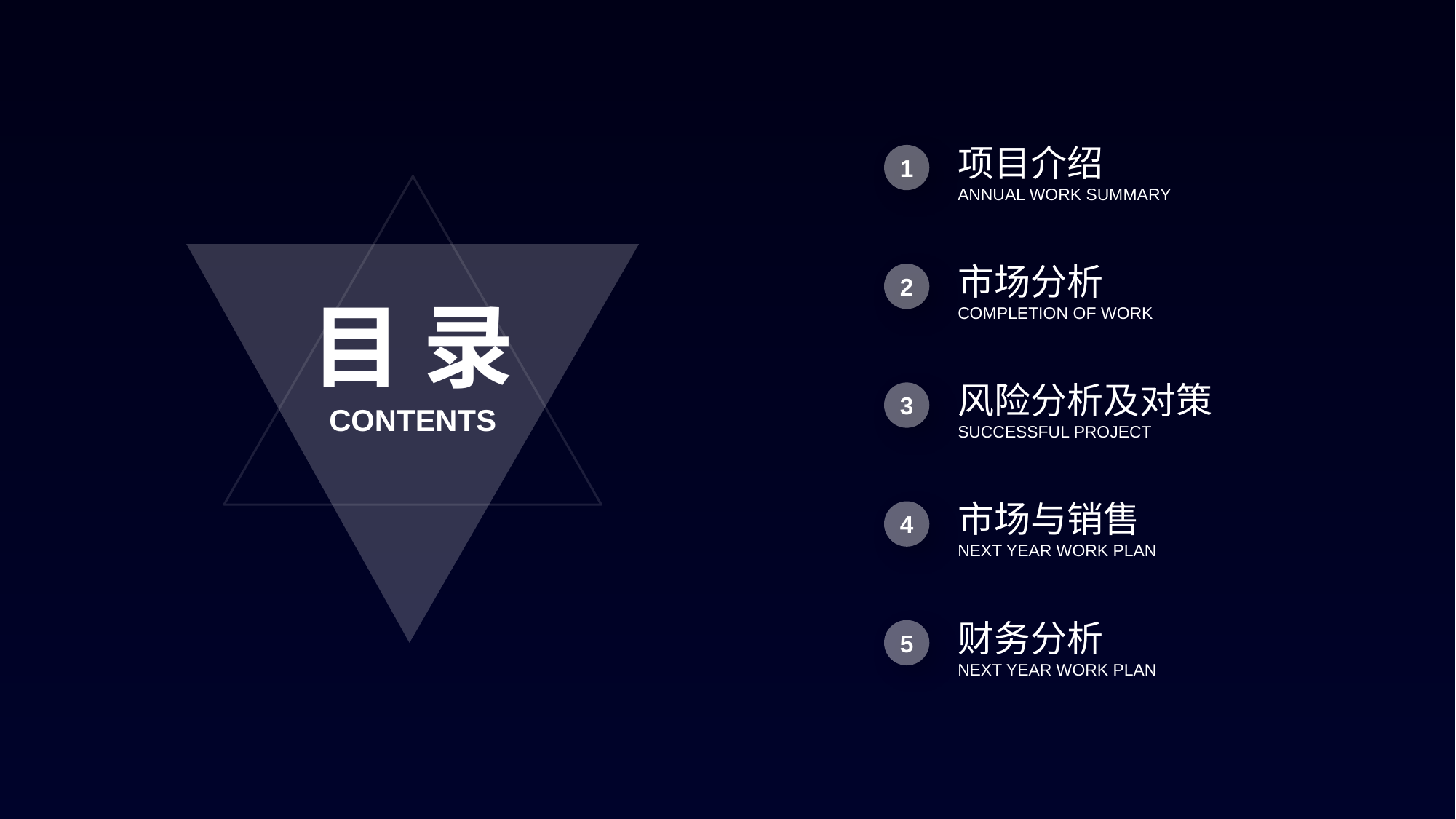

项目介绍
ANNUAL WORK SUMMARY
1
市场分析
COMPLETION OF WORK
2
风险分析及对策
SUCCESSFUL PROJECT
3
市场与销售
NEXT YEAR WORK PLAN
4
财务分析
NEXT YEAR WORK PLAN
5

目 录
CONTENTS